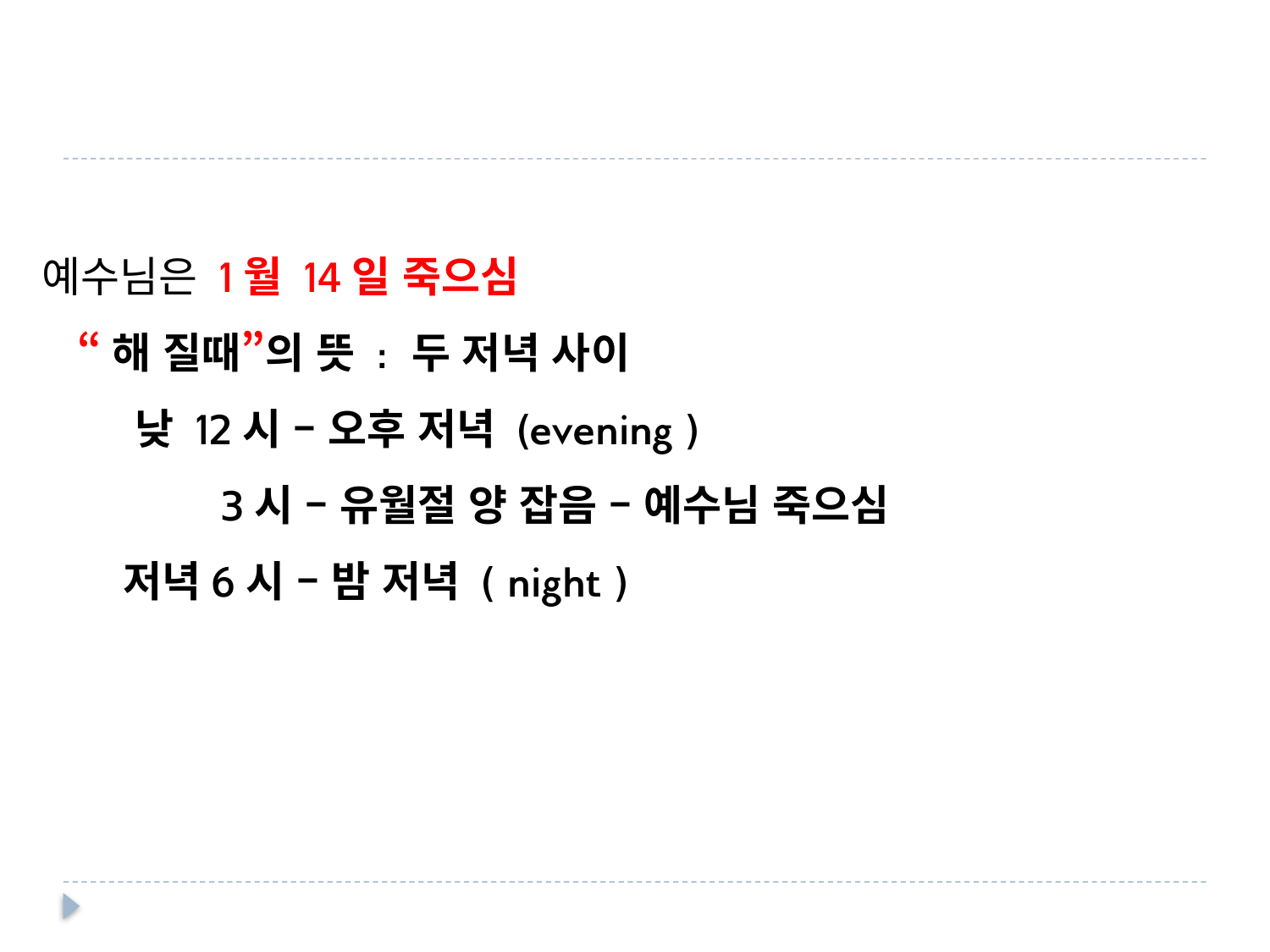

#
예수님은 1월 14일 죽으심
   “해 질때”의 뜻 : 두 저녁 사이
       낮 12시 – 오후 저녁 (evening )
             3시 – 유월절 양 잡음 – 예수님 죽으심
      저녁6시 – 밤 저녁 ( night )